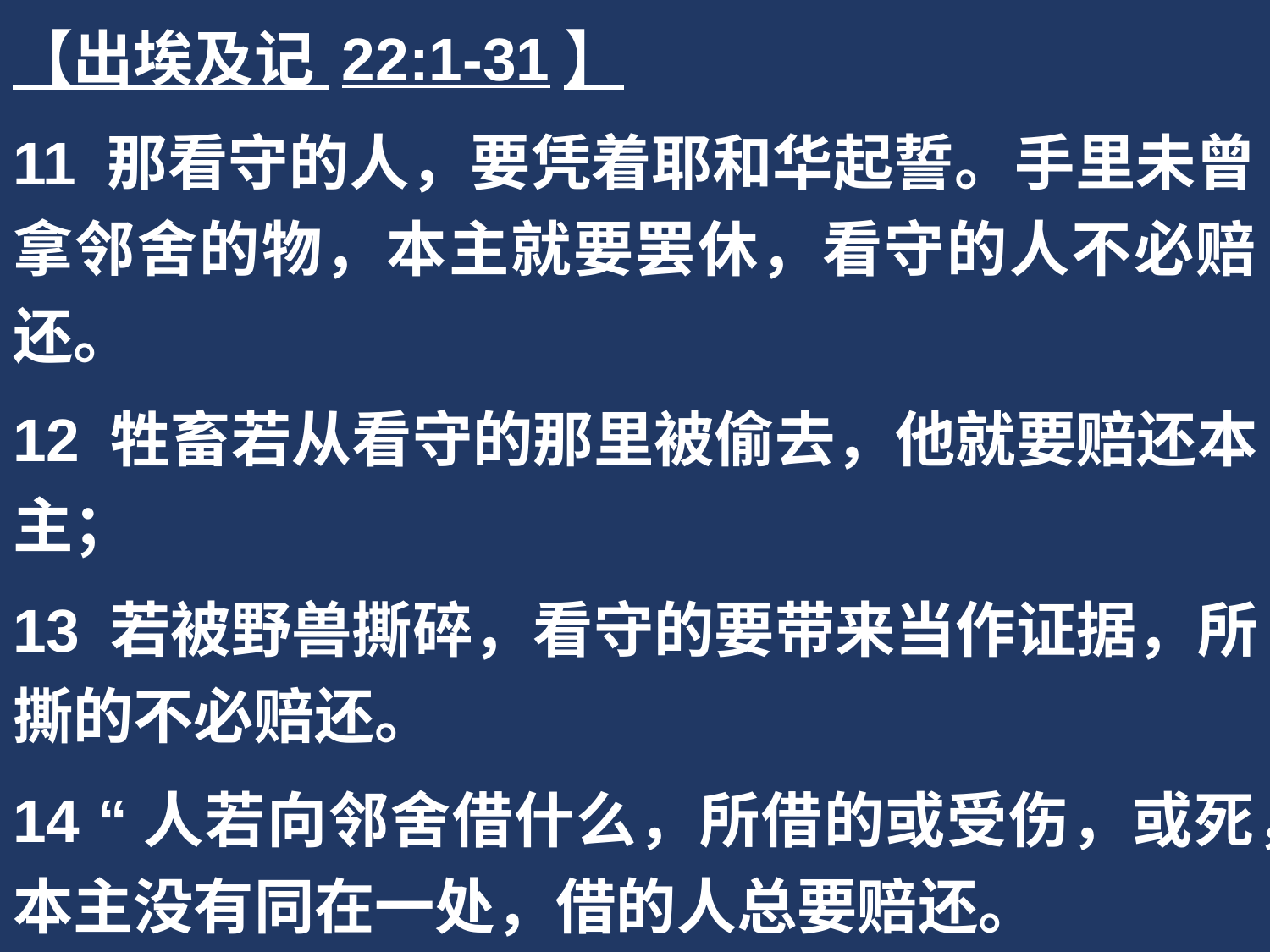

【出埃及记 22:1-31】
11 那看守的人，要凭着耶和华起誓。手里未曾拿邻舍的物，本主就要罢休，看守的人不必赔还。
12 牲畜若从看守的那里被偷去，他就要赔还本主；
13 若被野兽撕碎，看守的要带来当作证据，所撕的不必赔还。
14 “人若向邻舍借什么，所借的或受伤，或死，本主没有同在一处，借的人总要赔还。